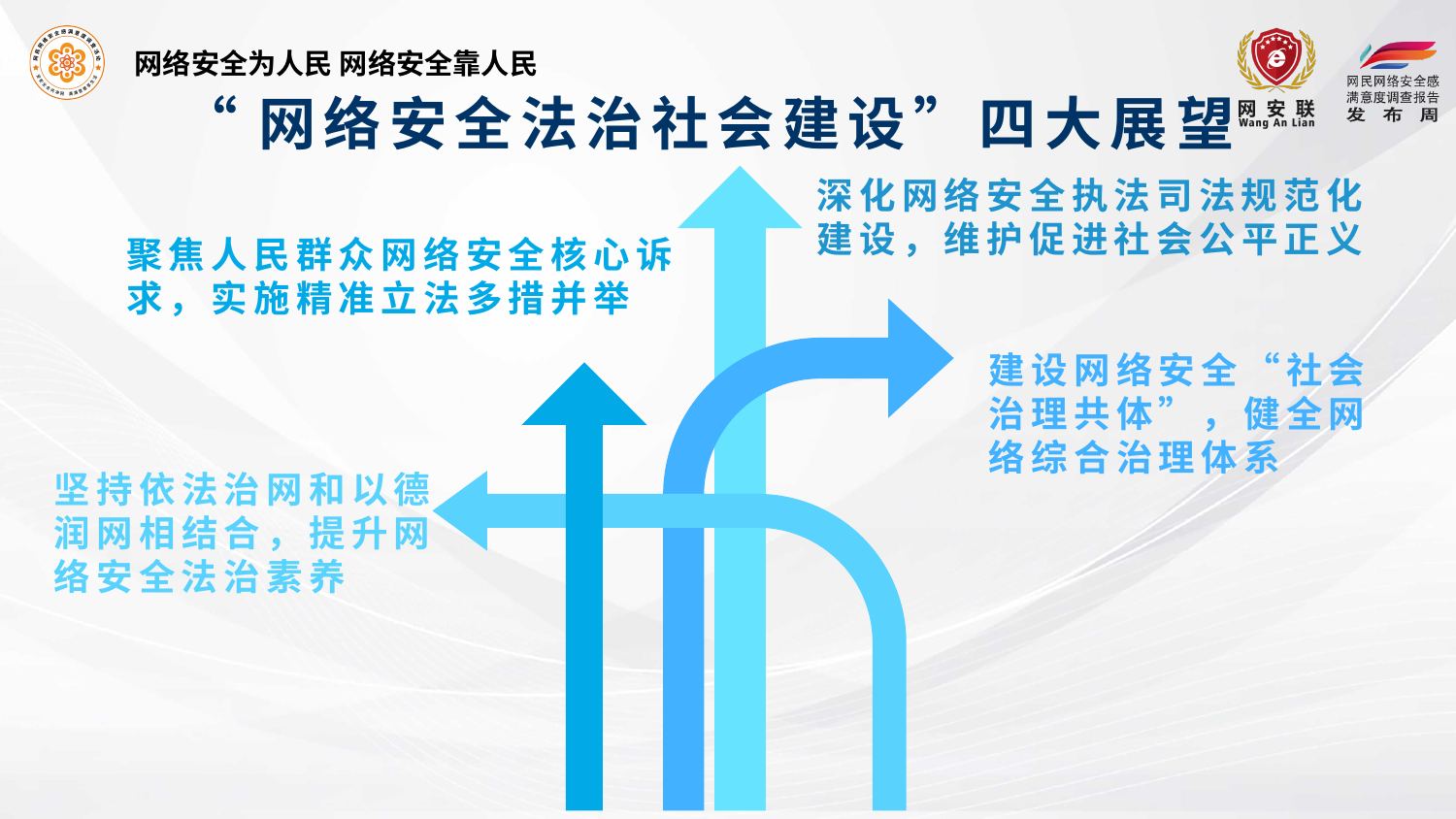

# “网络安全法治社会建设”四大展望

深化网络安全执法司法规范化建设，维护促进社会公平正义
聚焦人民群众网络安全核心诉求，实施精准立法多措并举

建设网络安全“社会治理共体”，健全网络综合治理体系

坚持依法治网和以德润网相结合，提升网络安全法治素养